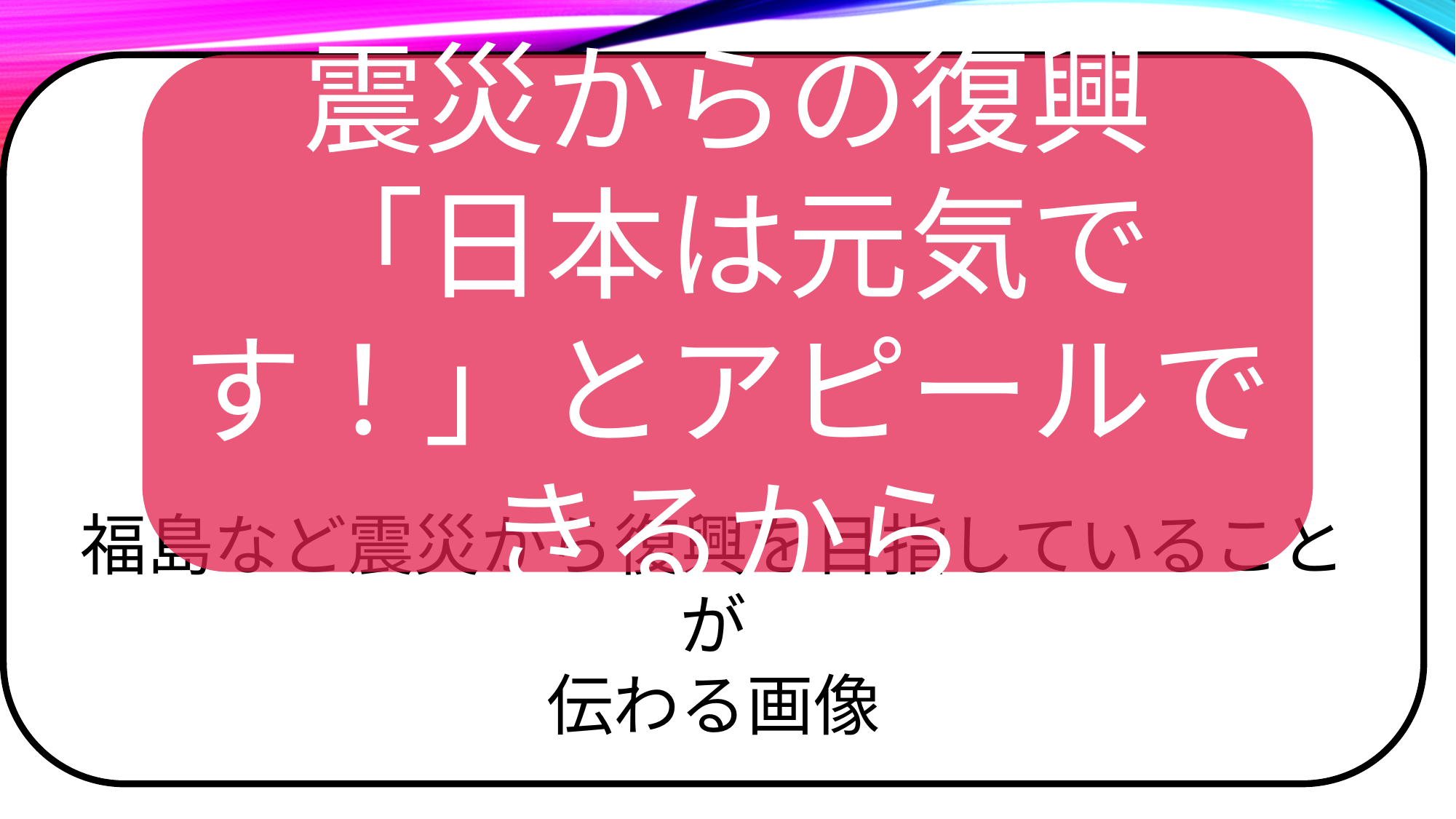

福島など震災から復興を目指していることが
伝わる画像
震災からの復興
「日本は元気です！」とアピールできるから
#